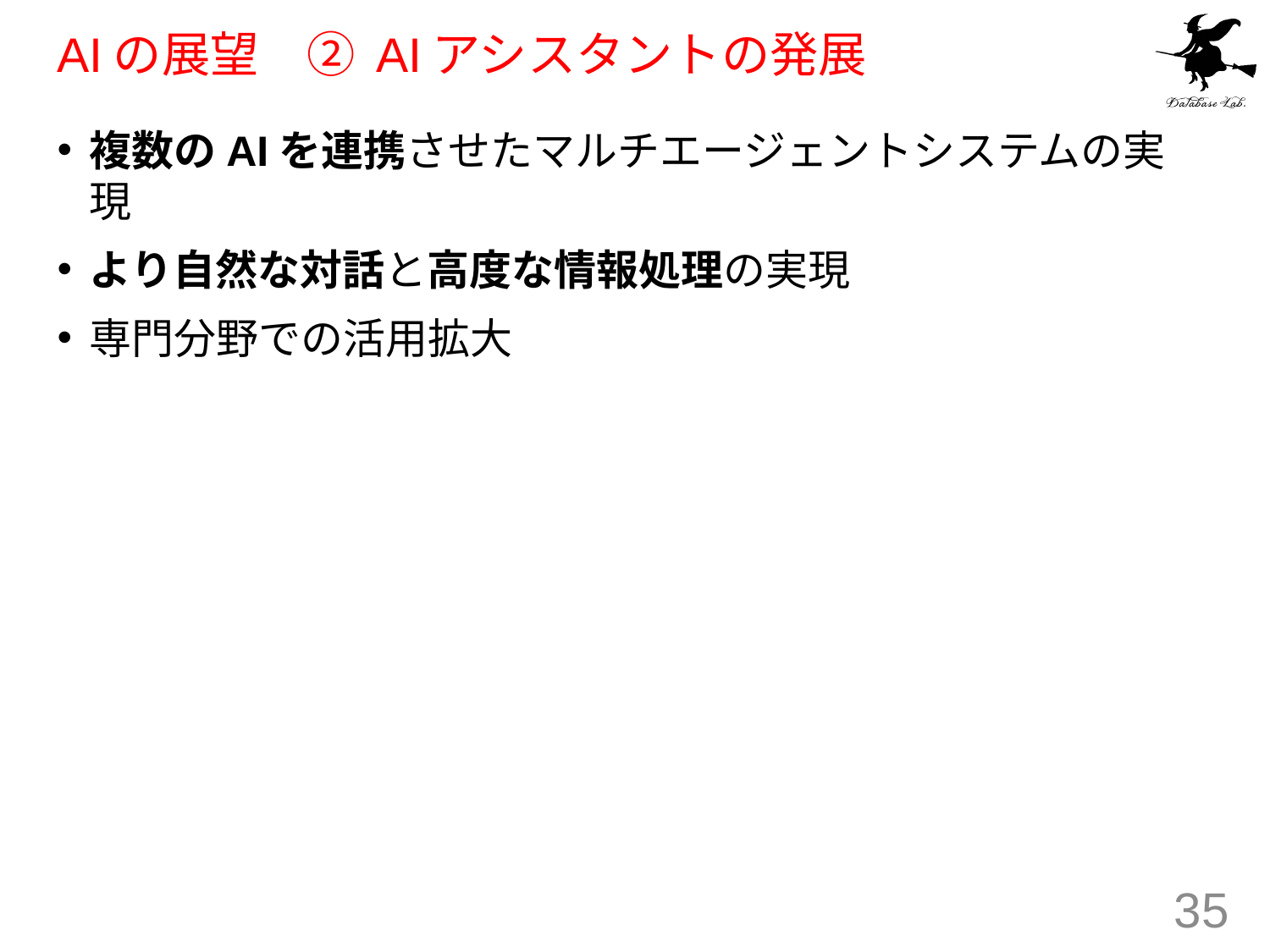

# AIの展望　② AIアシスタントの発展
複数のAIを連携させたマルチエージェントシステムの実現
より自然な対話と高度な情報処理の実現
専門分野での活用拡大

35